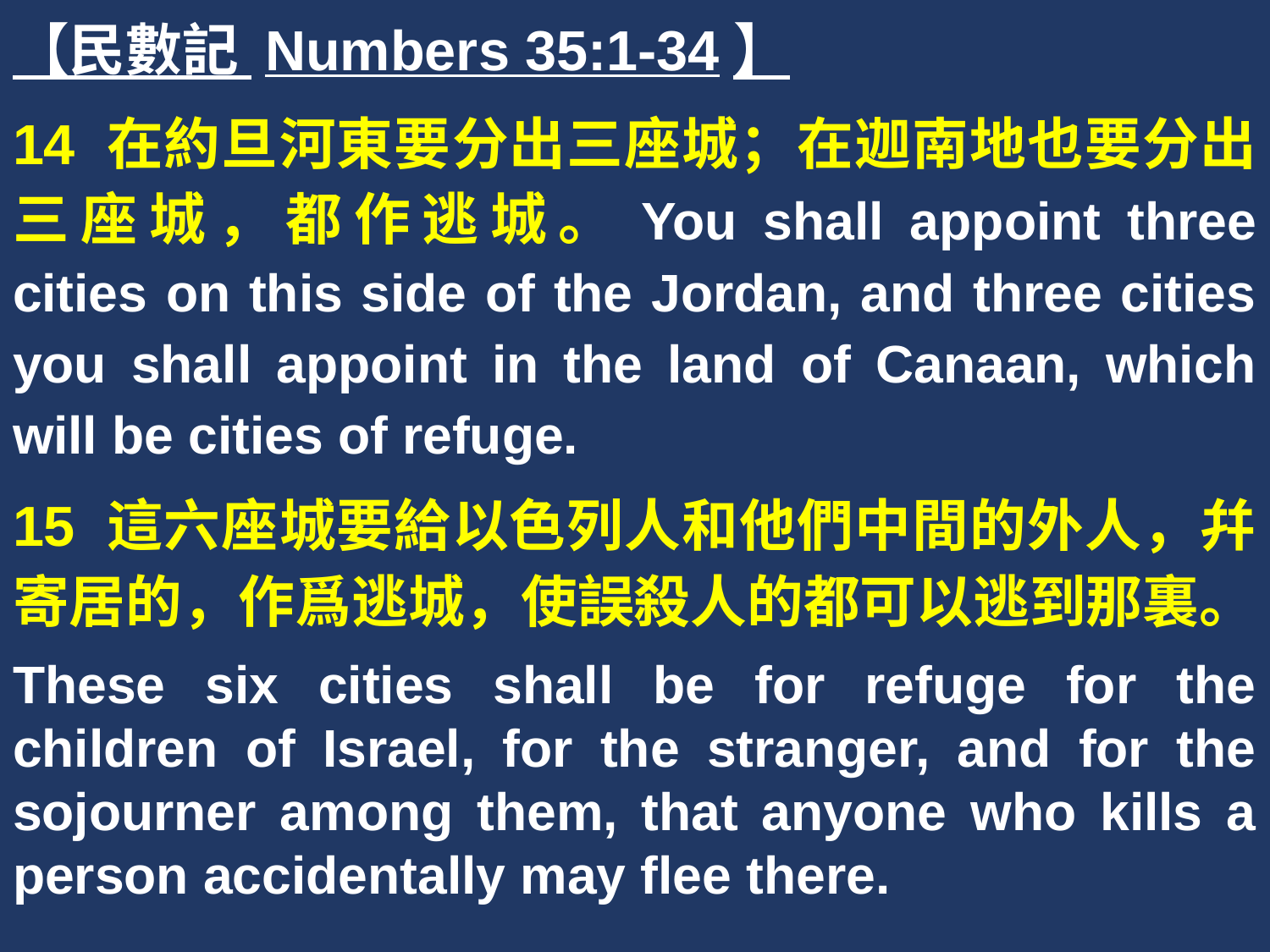

【民數記 Numbers 35:1-34】
14 在約旦河東要分出三座城；在迦南地也要分出三座城，都作逃城。You shall appoint three cities on this side of the Jordan, and three cities you shall appoint in the land of Canaan, which will be cities of refuge.
15 這六座城要給以色列人和他們中間的外人，幷寄居的，作爲逃城，使誤殺人的都可以逃到那裏。
These six cities shall be for refuge for the children of Israel, for the stranger, and for the sojourner among them, that anyone who kills a person accidentally may flee there.